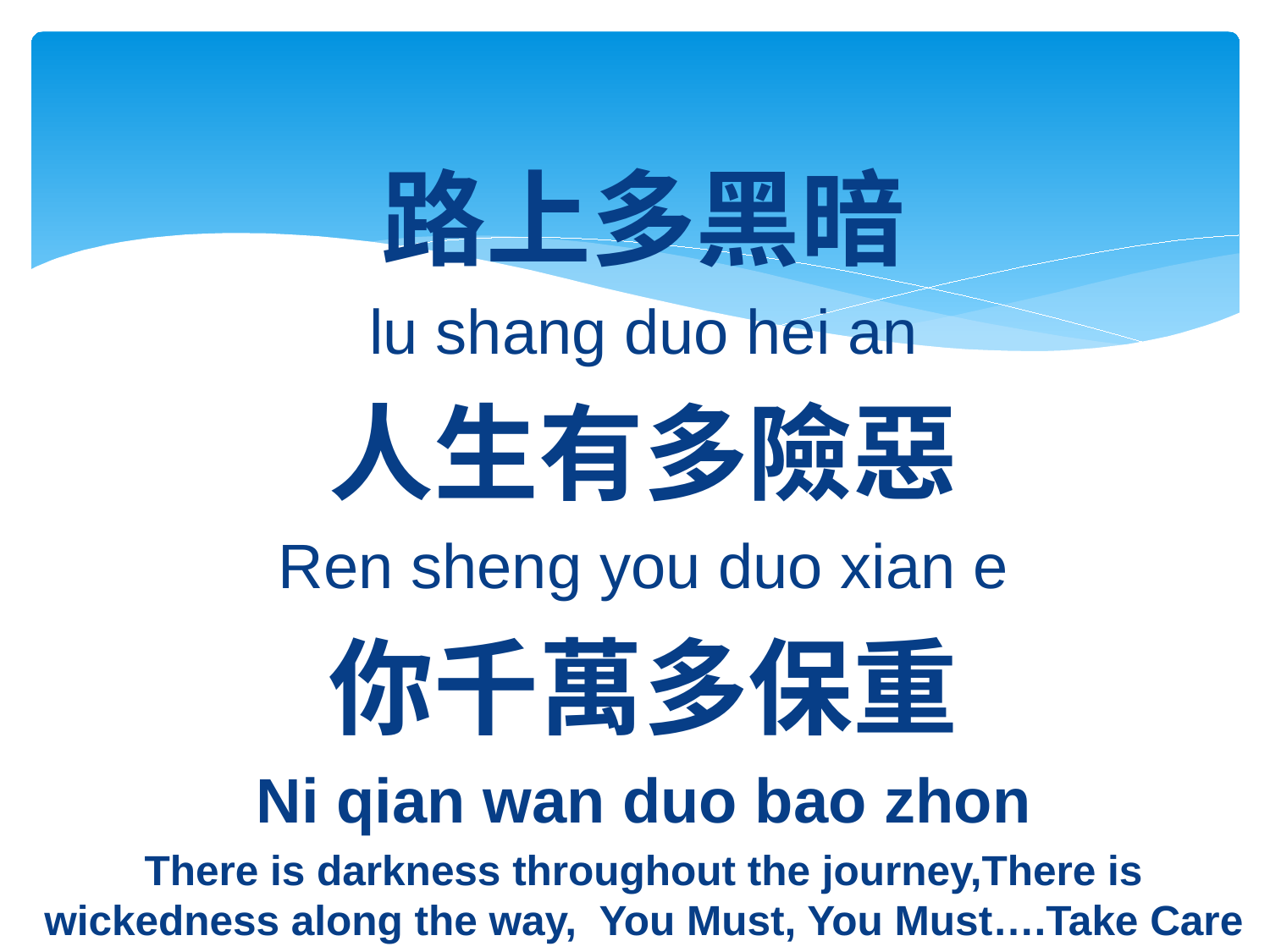

路上多黑暗
lu shang duo hei an
人生有多險惡
Ren sheng you duo xian e
你千萬多保重
Ni qian wan duo bao zhon
There is darkness throughout the journey,There is wickedness along the way,  You Must, You Must….Take Care